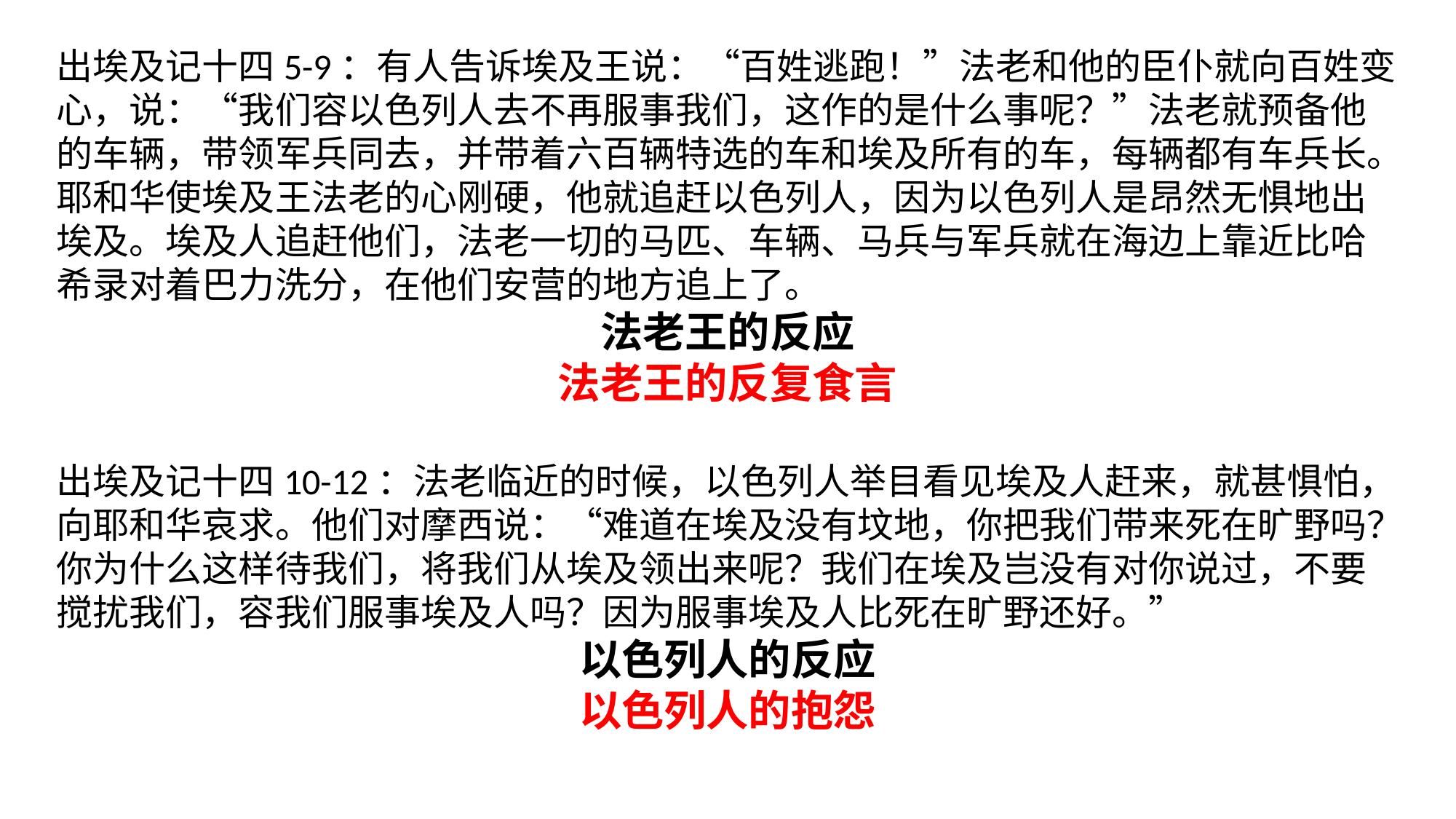

出埃及记十四5-9：有人告诉埃及王说：“百姓逃跑！”法老和他的臣仆就向百姓变心，说：“我们容以色列人去不再服事我们，这作的是什么事呢？”法老就预备他的车辆，带领军兵同去，并带着六百辆特选的车和埃及所有的车，每辆都有车兵长。耶和华使埃及王法老的心刚硬，他就追赶以色列人，因为以色列人是昂然无惧地出埃及。埃及人追赶他们，法老一切的马匹、车辆、马兵与军兵就在海边上靠近比哈希录对着巴力洗分，在他们安营的地方追上了。
法老王的反应
法老王的反复食言

出埃及记十四10-12：法老临近的时候，以色列人举目看见埃及人赶来，就甚惧怕，向耶和华哀求。他们对摩西说：“难道在埃及没有坟地，你把我们带来死在旷野吗？你为什么这样待我们，将我们从埃及领出来呢？我们在埃及岂没有对你说过，不要搅扰我们，容我们服事埃及人吗？因为服事埃及人比死在旷野还好。”
以色列人的反应
以色列人的抱怨